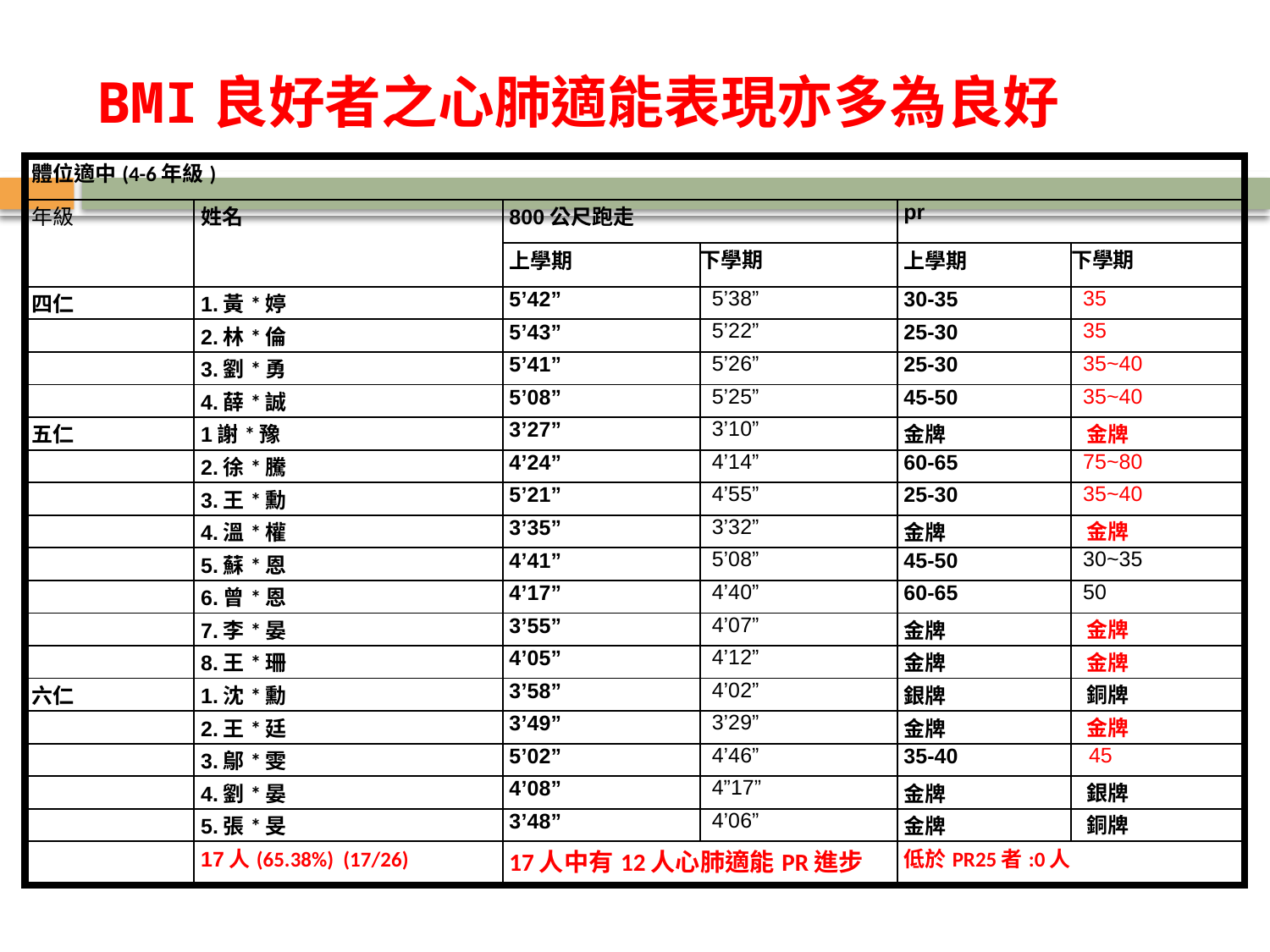

# BMI良好者之心肺適能表現亦多為良好
| 體位適中(4-6年級) |  |  |  |  |  |
| --- | --- | --- | --- | --- | --- |
| 年級 | 姓名 | 800公尺跑走 |  | pr |  |
|  |  | 上學期 | 下學期 | 上學期 | 下學期 |
| 四仁 | 1.黃\*婷 | 5’42” | 5’38” | 30-35 | 35 |
|  | 2.林\*倫 | 5’43” | 5’22” | 25-30 | 35 |
|  | 3.劉\*勇 | 5’41” | 5’26” | 25-30 | 35~40 |
|  | 4.薛\*誠 | 5’08” | 5’25” | 45-50 | 35~40 |
| 五仁 | 1謝\*豫 | 3’27” | 3’10” | 金牌 | 金牌 |
|  | 2.徐\*騰 | 4’24” | 4’14” | 60-65 | 75~80 |
|  | 3.王\*勳 | 5’21” | 4’55” | 25-30 | 35~40 |
|  | 4.溫\*權 | 3’35” | 3’32” | 金牌 | 金牌 |
|  | 5.蘇\*恩 | 4’41” | 5’08” | 45-50 | 30~35 |
|  | 6.曾\*恩 | 4’17” | 4’40” | 60-65 | 50 |
|  | 7.李\*晏 | 3’55” | 4’07” | 金牌 | 金牌 |
|  | 8.王\*珊 | 4’05” | 4’12” | 金牌 | 金牌 |
| 六仁 | 1.沈\*勳 | 3’58” | 4’02” | 銀牌 | 銅牌 |
|  | 2.王\*廷 | 3’49” | 3’29” | 金牌 | 金牌 |
|  | 3.鄔\*雯 | 5’02” | 4’46” | 35-40 | 45 |
|  | 4.劉\*晏 | 4’08” | 4”17” | 金牌 | 銀牌 |
|  | 5.張\*旻 | 3’48” | 4’06” | 金牌 | 銅牌 |
|  | 17人(65.38%) (17/26) | 17人中有12人心肺適能PR進步 |  | 低於PR25者:0人 |  |